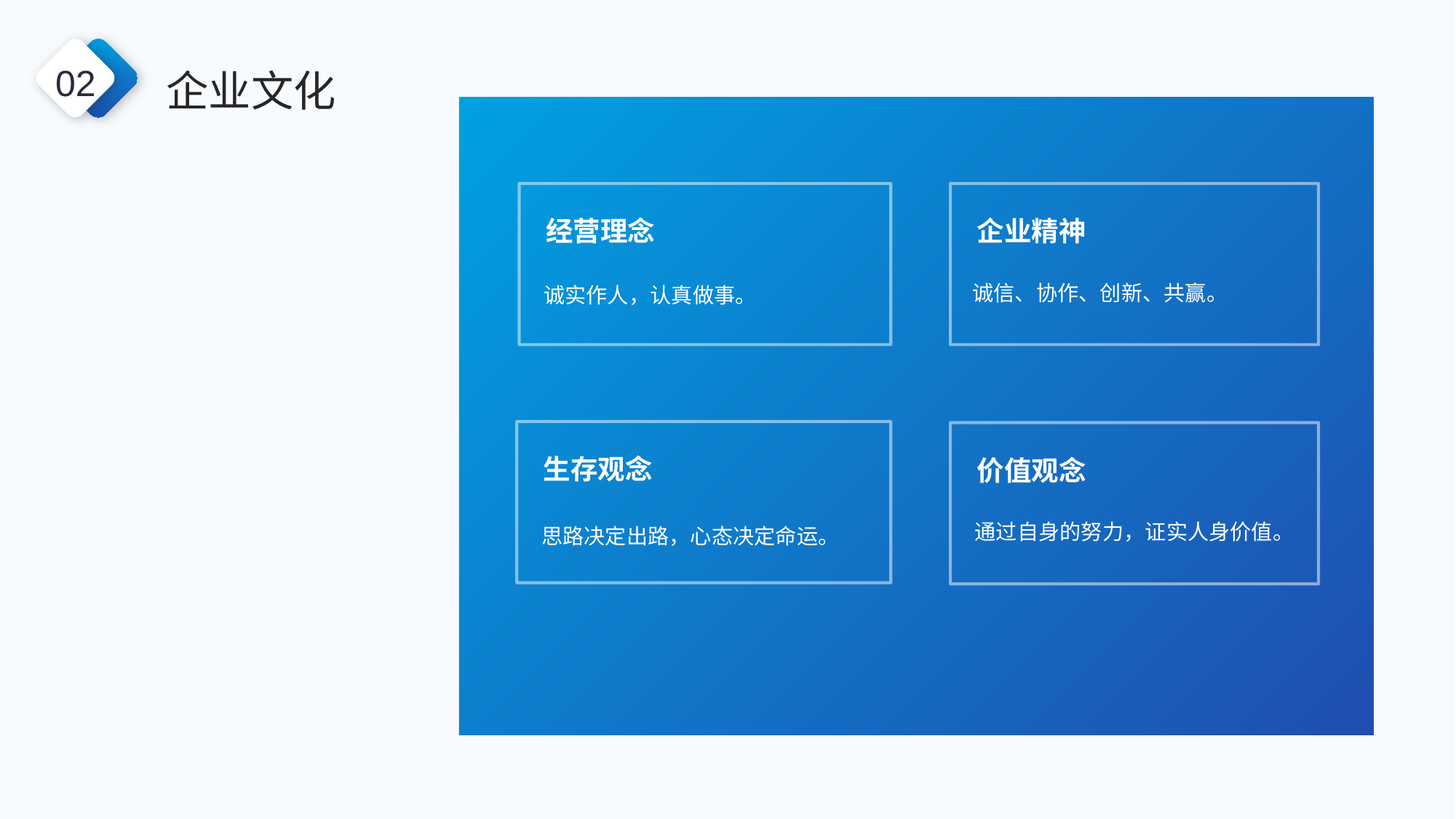

企业文化

02

经营理念
诚实作人，认真做事。

企业精神
诚信、协作、创新、共赢。

生存观念
思路决定出路，心态决定命运。

价值观念
通过自身的努力，证实人身价值。